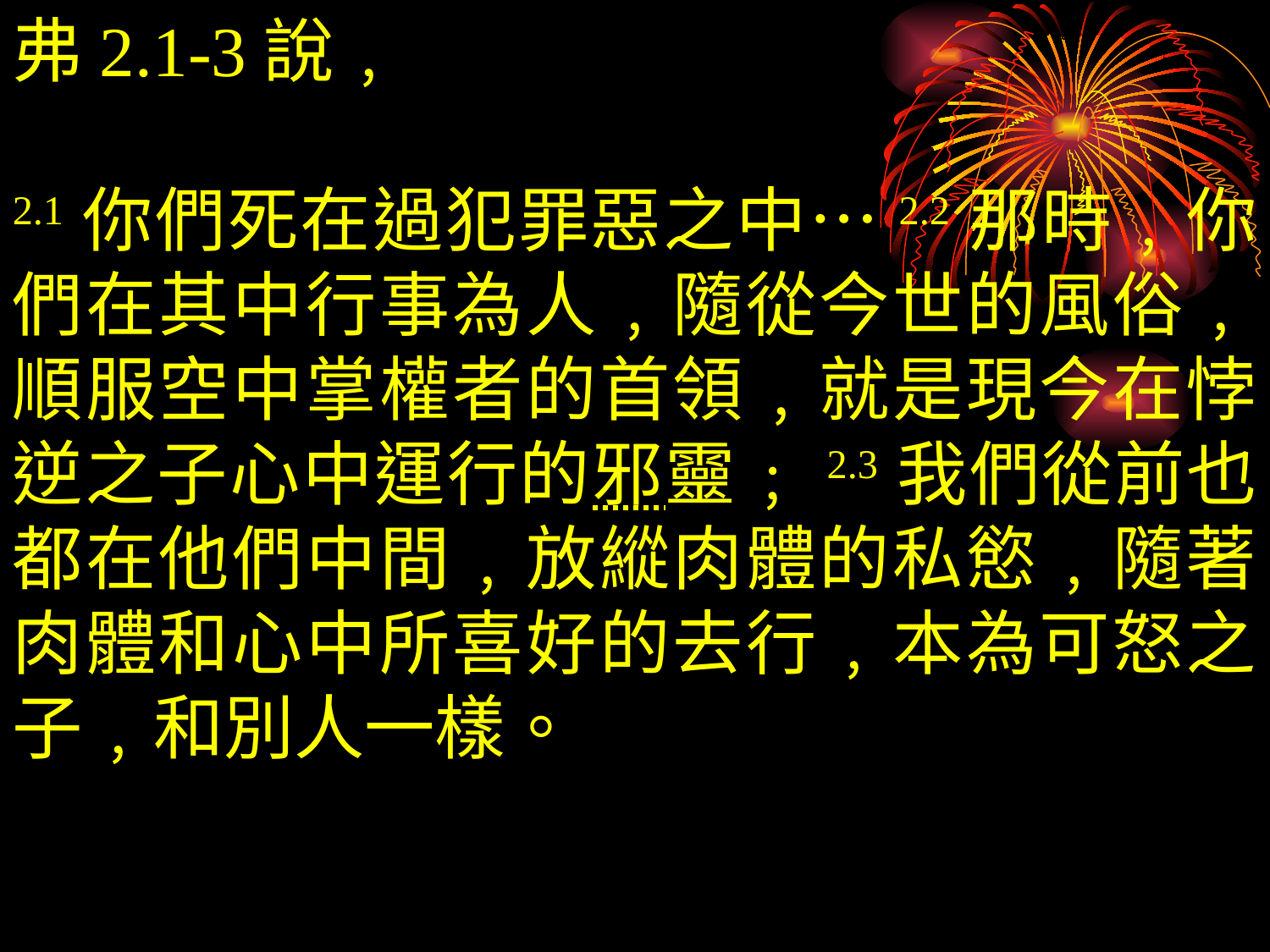

弗2.1-3說﹐

2.1你們死在過犯罪惡之中…2.2那時﹐你們在其中行事為人﹐隨從今世的風俗﹐順服空中掌權者的首領﹐就是現今在悖逆之子心中運行的邪靈﹔2.3我們從前也都在他們中間﹐放縱肉體的私慾﹐隨著肉體和心中所喜好的去行﹐本為可怒之子﹐和別人一樣。